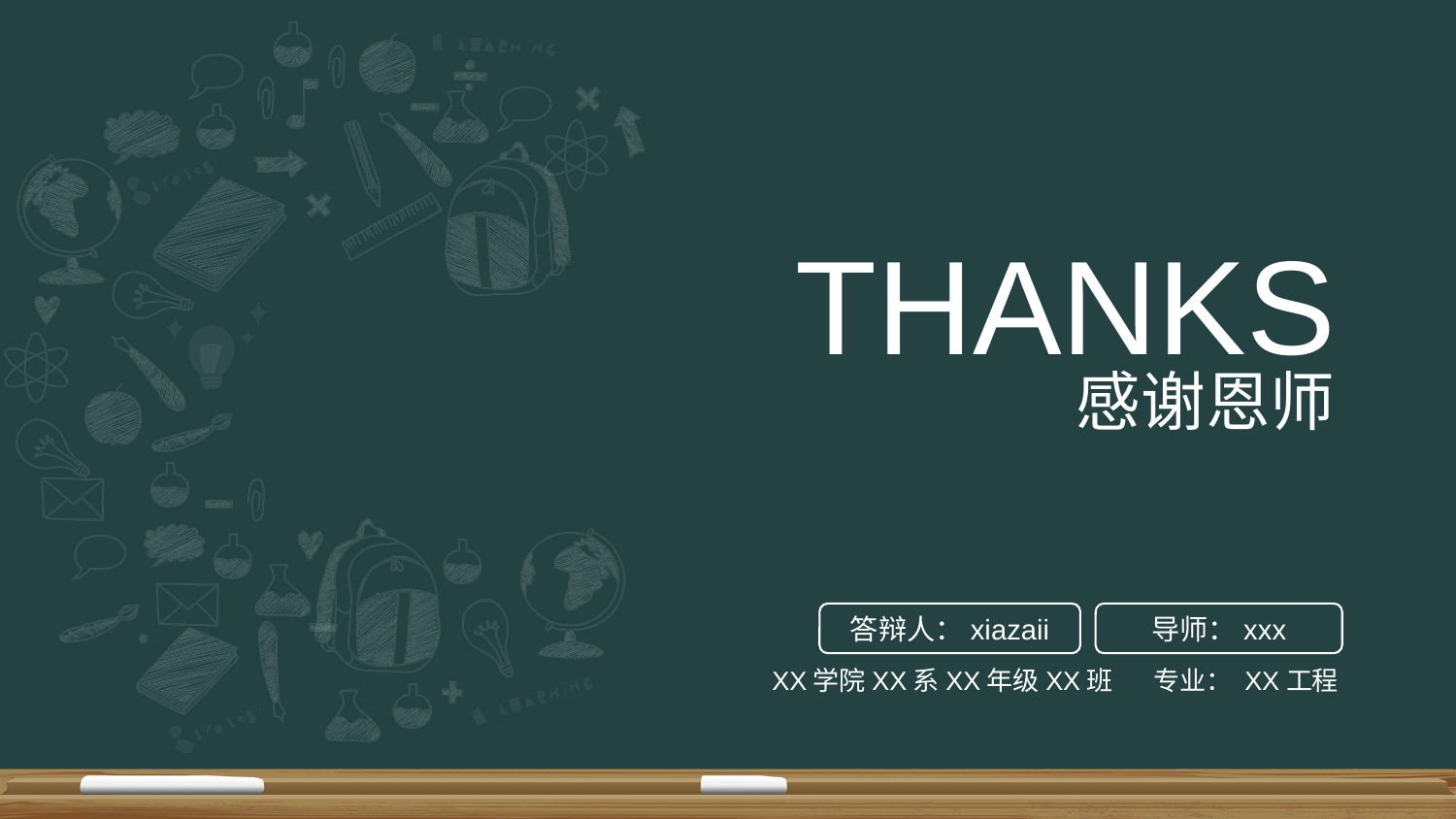

THANKS
感谢恩师
答辩人：xiazaii
导师：xxx
XX学院XX系XX年级XX班       专业： XX工程